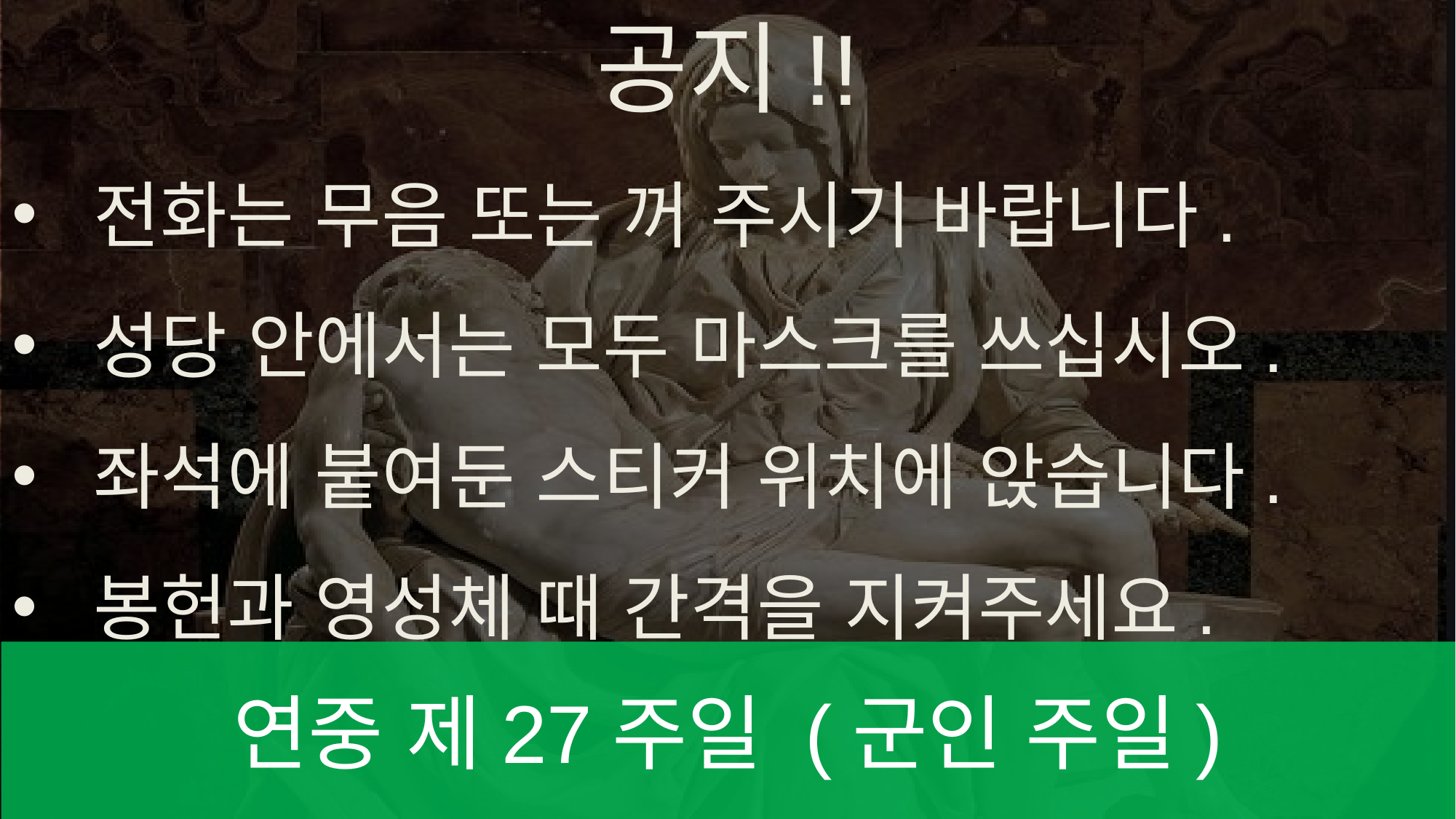

공지!!
전화는 무음 또는 꺼 주시기 바랍니다.
성당 안에서는 모두 마스크를 쓰십시오.
좌석에 붙여둔 스티커 위치에 앉습니다.
봉헌과 영성체 때 간격을 지켜주세요.

# 연중 제27주일 (군인 주일)